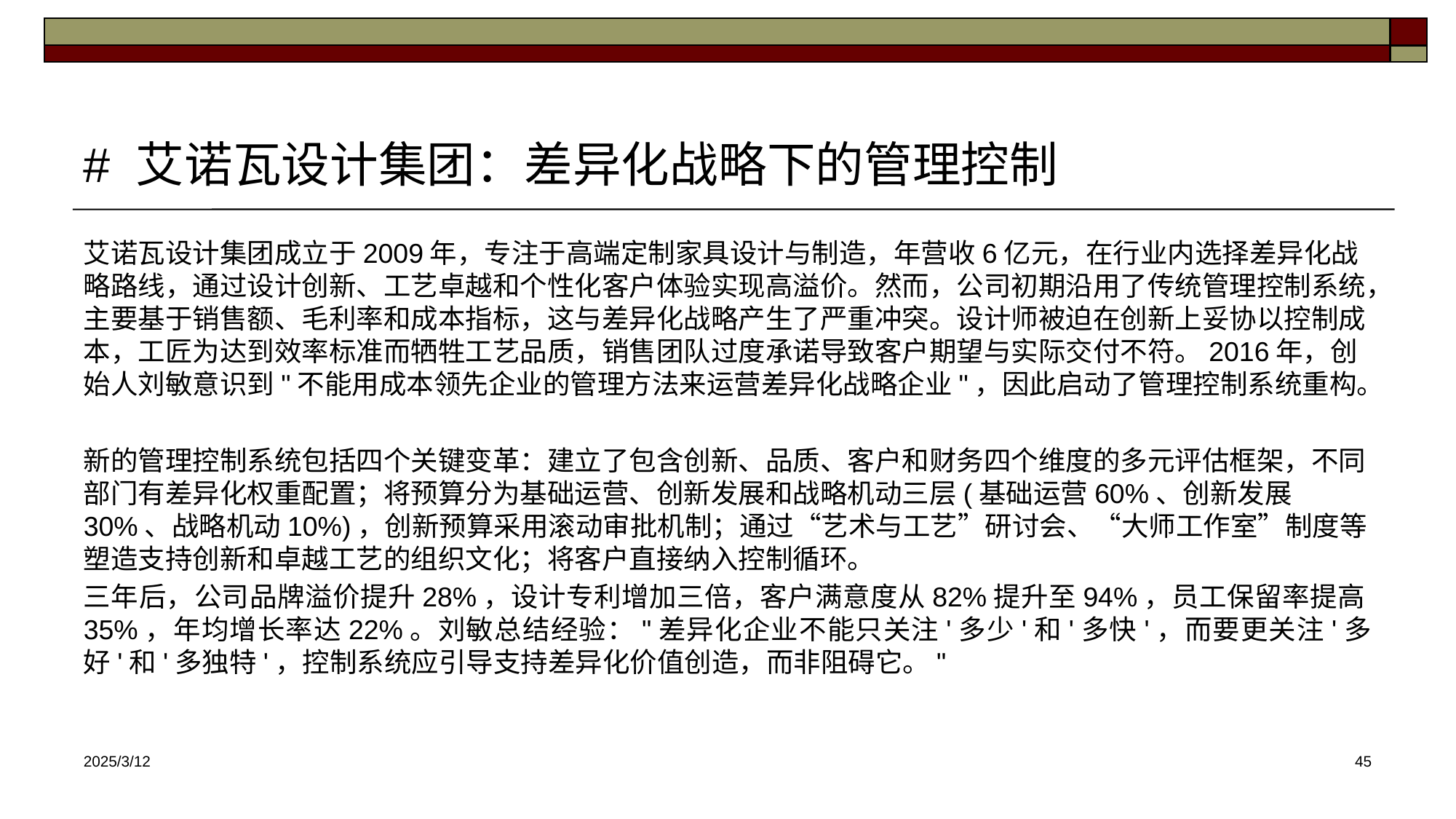

# 艾诺瓦设计集团：差异化战略下的管理控制

艾诺瓦设计集团成立于2009年，专注于高端定制家具设计与制造，年营收6亿元，在行业内选择差异化战略路线，通过设计创新、工艺卓越和个性化客户体验实现高溢价。然而，公司初期沿用了传统管理控制系统，主要基于销售额、毛利率和成本指标，这与差异化战略产生了严重冲突。设计师被迫在创新上妥协以控制成本，工匠为达到效率标准而牺牲工艺品质，销售团队过度承诺导致客户期望与实际交付不符。2016年，创始人刘敏意识到"不能用成本领先企业的管理方法来运营差异化战略企业"，因此启动了管理控制系统重构。

新的管理控制系统包括四个关键变革：建立了包含创新、品质、客户和财务四个维度的多元评估框架，不同部门有差异化权重配置；将预算分为基础运营、创新发展和战略机动三层(基础运营60%、创新发展30%、战略机动10%)，创新预算采用滚动审批机制；通过“艺术与工艺”研讨会、“大师工作室”制度等塑造支持创新和卓越工艺的组织文化；将客户直接纳入控制循环。
三年后，公司品牌溢价提升28%，设计专利增加三倍，客户满意度从82%提升至94%，员工保留率提高35%，年均增长率达22%。刘敏总结经验："差异化企业不能只关注'多少'和'多快'，而要更关注'多好'和'多独特'，控制系统应引导支持差异化价值创造，而非阻碍它。"

2025/3/12
45